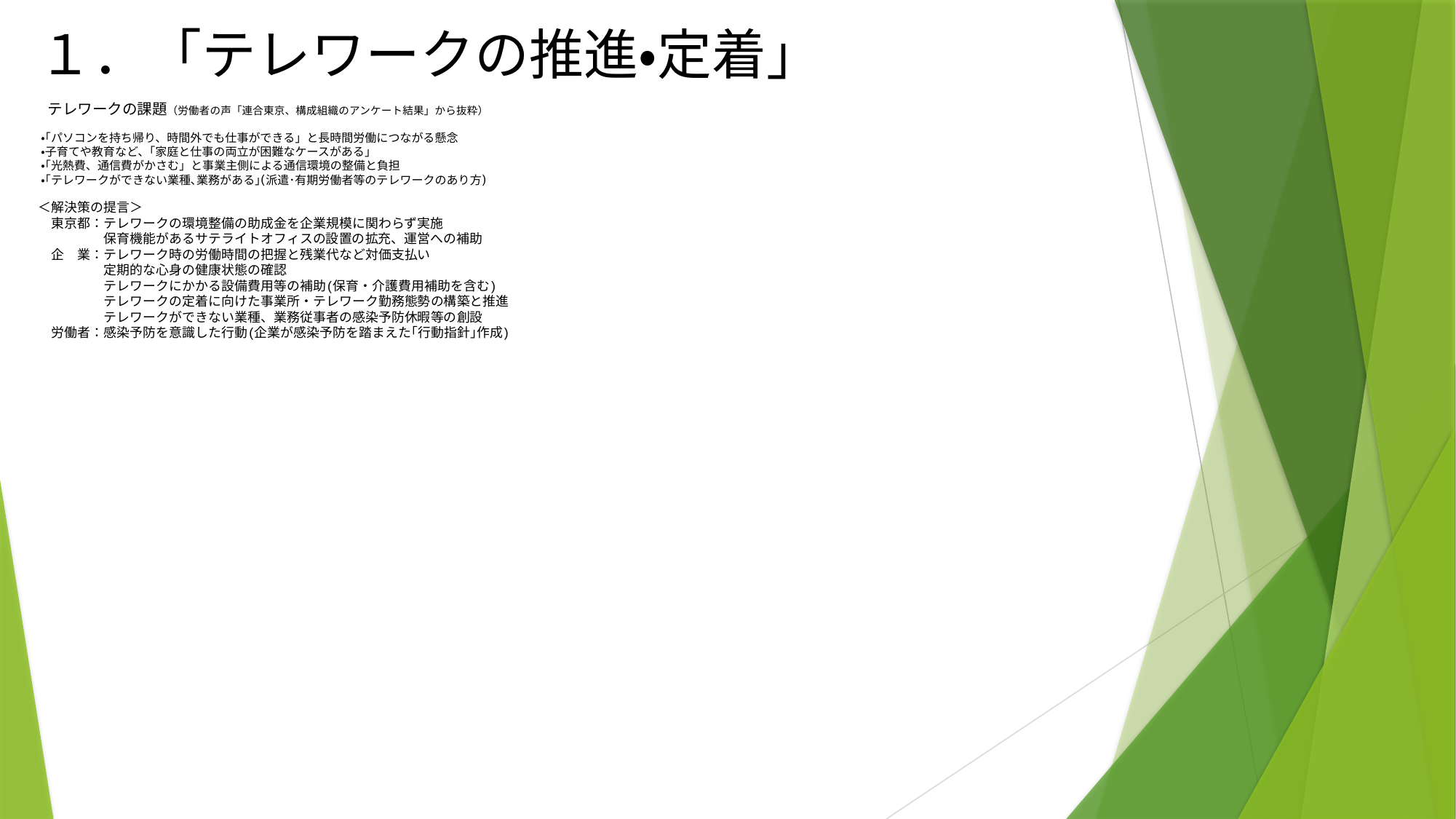

１．「テレワークの推進・定着」
# テレワークの課題（労働者の声「連合東京、構成組織のアンケート結果」から抜粋） ・｢パソコンを持ち帰り、時間外でも仕事ができる」と長時間労働につながる懸念 ・子育てや教育など、｢家庭と仕事の両立が困難なケースがある」 ・｢光熱費、通信費がかさむ」と事業主側による通信環境の整備と負担 ・｢テレワークができない業種､業務がある｣(派遣･有期労働者等のテレワークのあり方) ＜解決策の提言＞ 　東京都：テレワークの環境整備の助成金を企業規模に関わらず実施 　　　　　保育機能があるサテライトオフィスの設置の拡充、運営への補助 　企　業：テレワーク時の労働時間の把握と残業代など対価支払い 　　　　　定期的な心身の健康状態の確認 　　　　　テレワークにかかる設備費用等の補助(保育・介護費用補助を含む) 　　　　　テレワークの定着に向けた事業所・テレワーク勤務態勢の構築と推進 　　　　　テレワークができない業種、業務従事者の感染予防休暇等の創設 　労働者：感染予防を意識した行動(企業が感染予防を踏まえた｢行動指針｣作成)